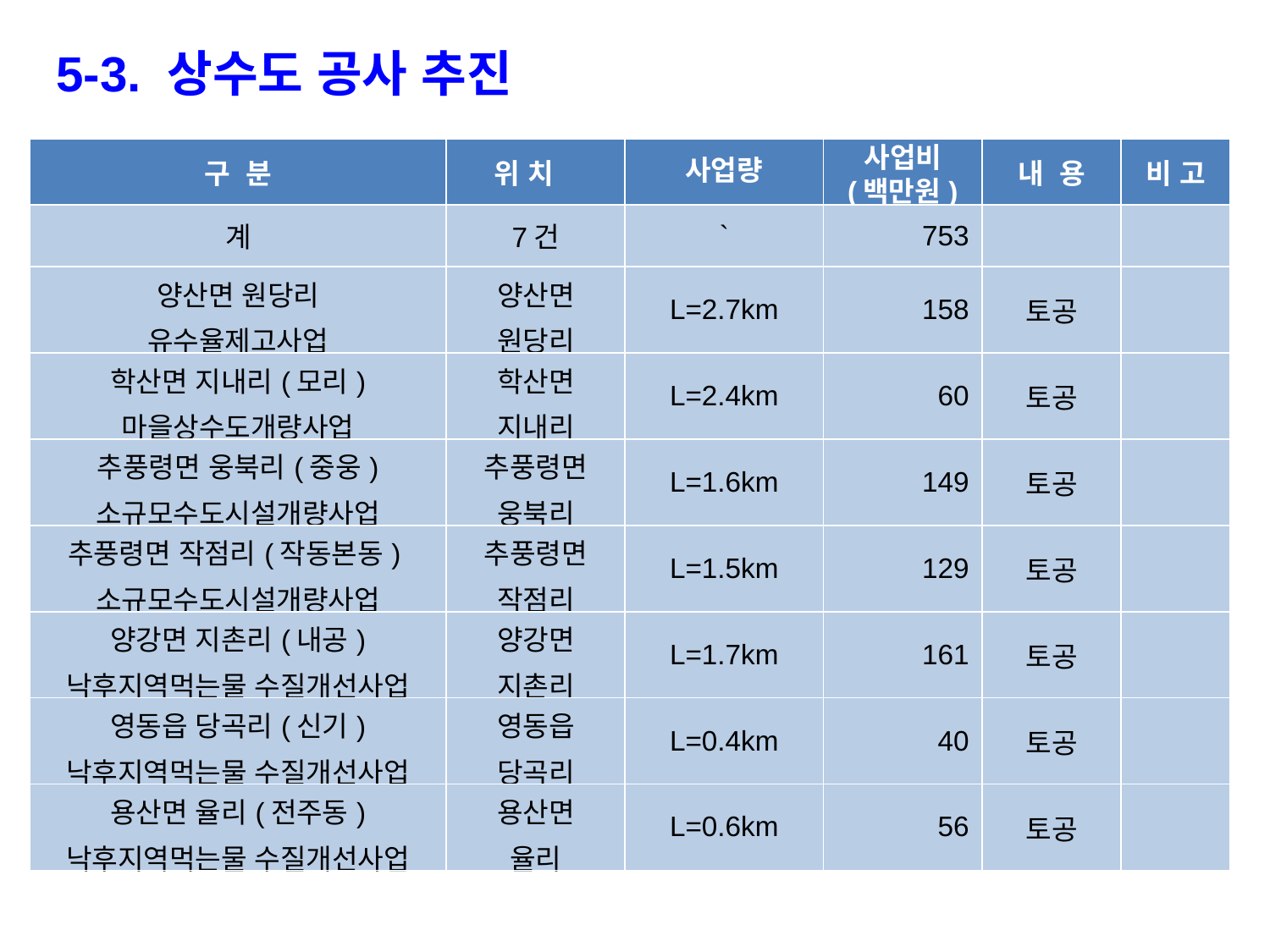

5-3. 상수도 공사 추진
| 구 분 | 위 치 | 사업량 | 사업비 (백만원) | 내 용 | 비 고 |
| --- | --- | --- | --- | --- | --- |
| 계 | 7건 | ` | 753 |  |  |
| 양산면 원당리 유수율제고사업 | 양산면 원당리 | L=2.7km | 158 | 토공 |  |
| 학산면 지내리(모리) 마을상수도개량사업 | 학산면 지내리 | L=2.4km | 60 | 토공 |  |
| 추풍령면 웅북리(중웅) 소규모수도시설개량사업 | 추풍령면 웅북리 | L=1.6km | 149 | 토공 |  |
| 추풍령면 작점리(작동본동) 소규모수도시설개량사업 | 추풍령면 작점리 | L=1.5km | 129 | 토공 |  |
| 양강면 지촌리(내공) 낙후지역먹는물 수질개선사업 | 양강면 지촌리 | L=1.7km | 161 | 토공 |  |
| 영동읍 당곡리(신기) 낙후지역먹는물 수질개선사업 | 영동읍 당곡리 | L=0.4km | 40 | 토공 |  |
| 용산면 율리(전주동) 낙후지역먹는물 수질개선사업 | 용산면 율리 | L=0.6km | 56 | 토공 |  |